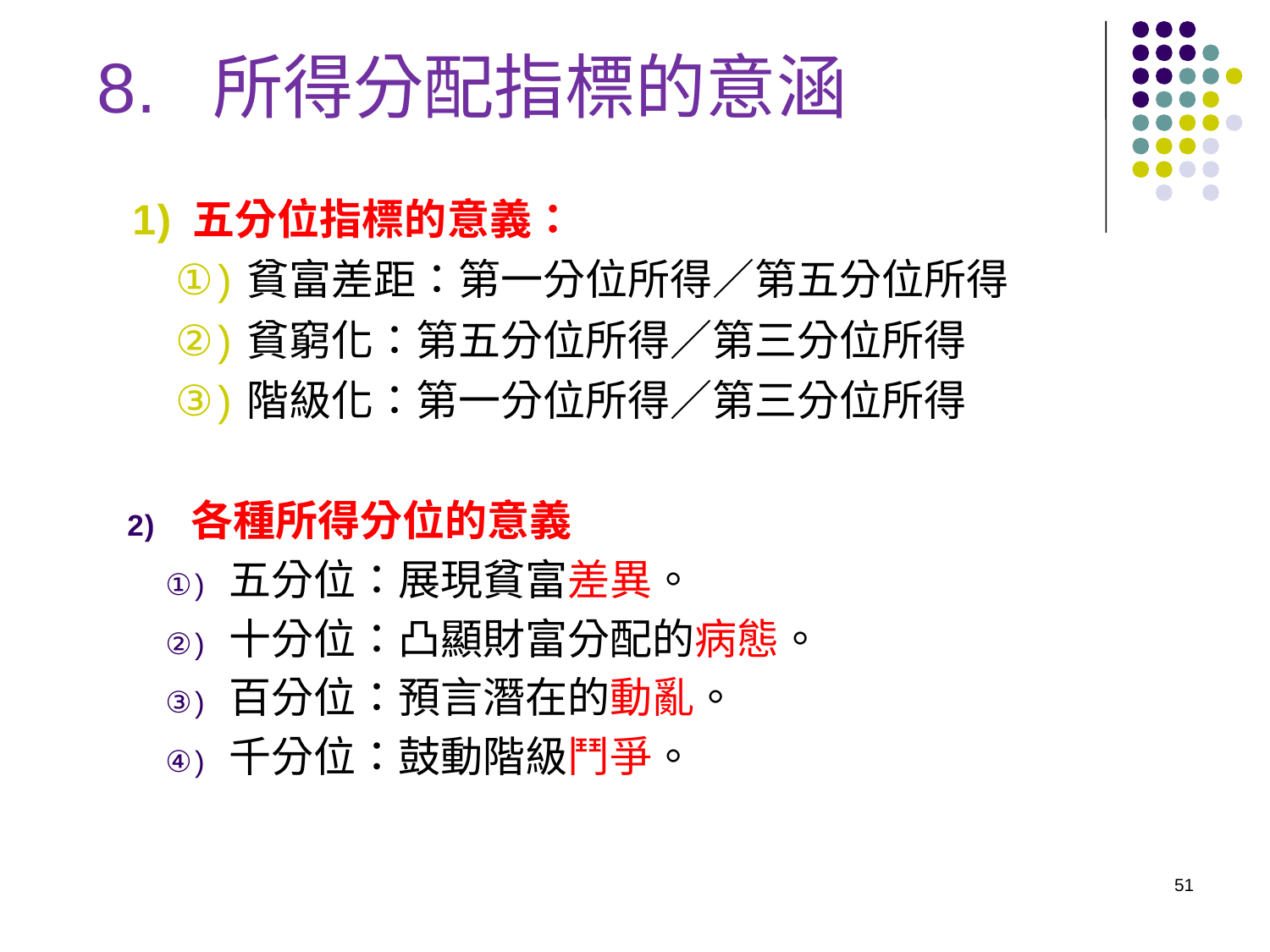

8.  所得分配指標的意涵
 五分位指標的意義：
貧富差距：第一分位所得／第五分位所得
貧窮化：第五分位所得／第三分位所得
階級化：第一分位所得／第三分位所得

各種所得分位的意義
五分位：展現貧富差異。
十分位：凸顯財富分配的病態。
百分位：預言潛在的動亂。
千分位：鼓動階級鬥爭。
51